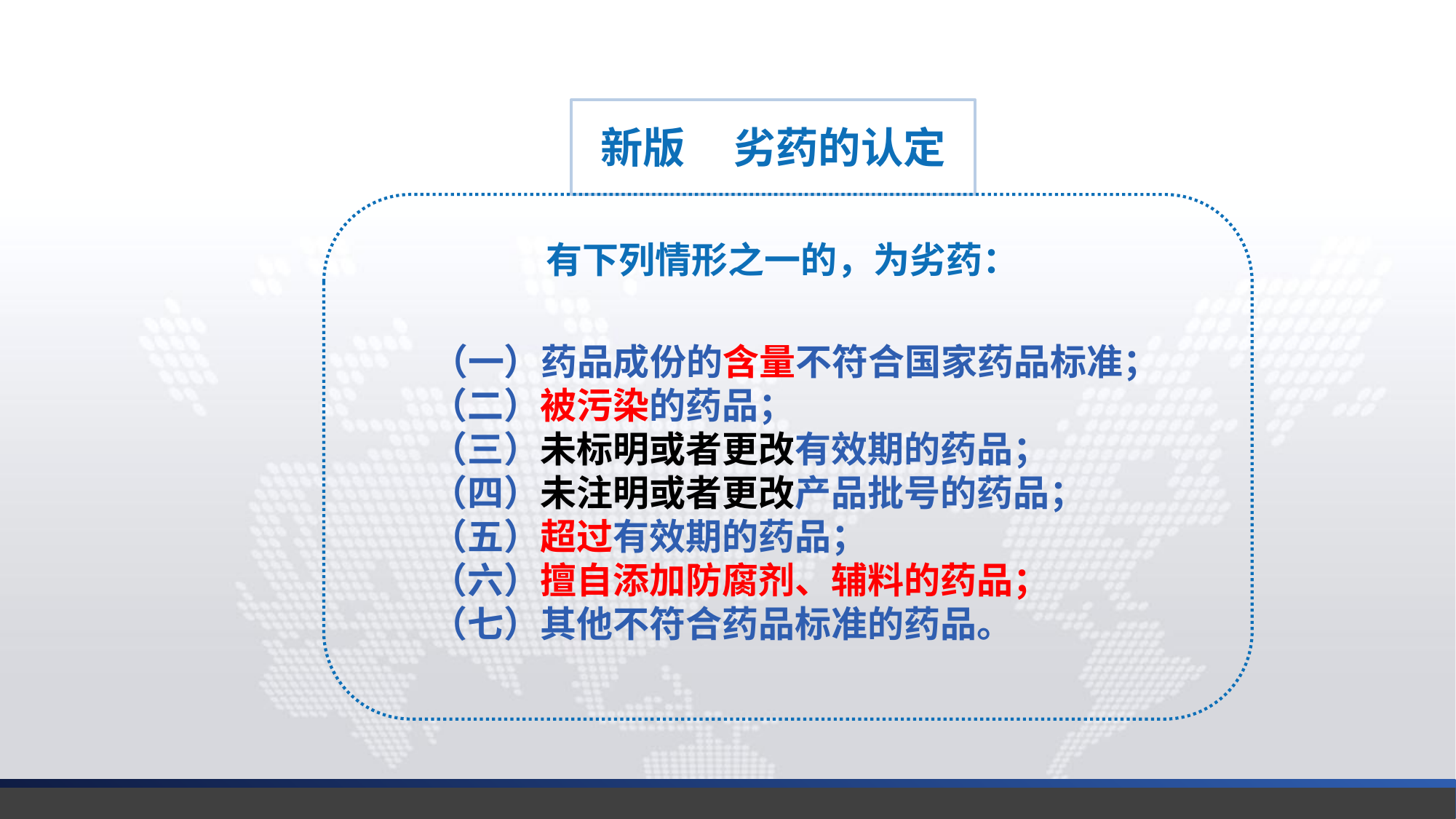

新版     劣药的认定

有下列情形之一的，为劣药：

    （一）药品成份的含量不符合国家药品标准；
（二）被污染的药品；
（三）未标明或者更改有效期的药品；
（四）未注明或者更改产品批号的药品；
（五）超过有效期的药品；
（六）擅自添加防腐剂、辅料的药品；
（七）其他不符合药品标准的药品。

延时符